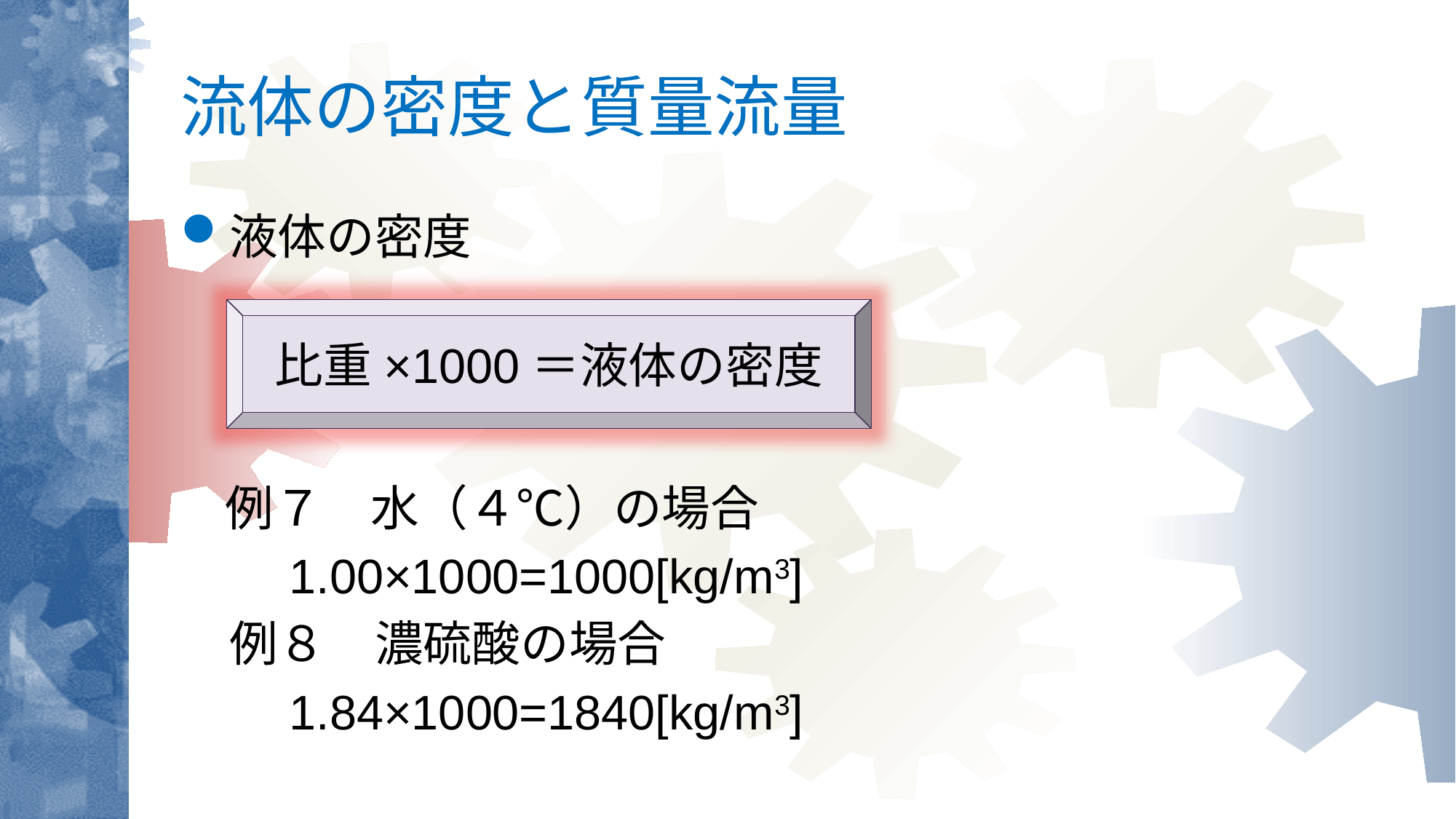

# 流体の密度と質量流量
液体の密度

   例７　水（４℃）の場合
　　1.00×1000=1000[kg/m3]
　例８　濃硫酸の場合
　　1.84×1000=1840[kg/m3]

比重×1000＝液体の密度